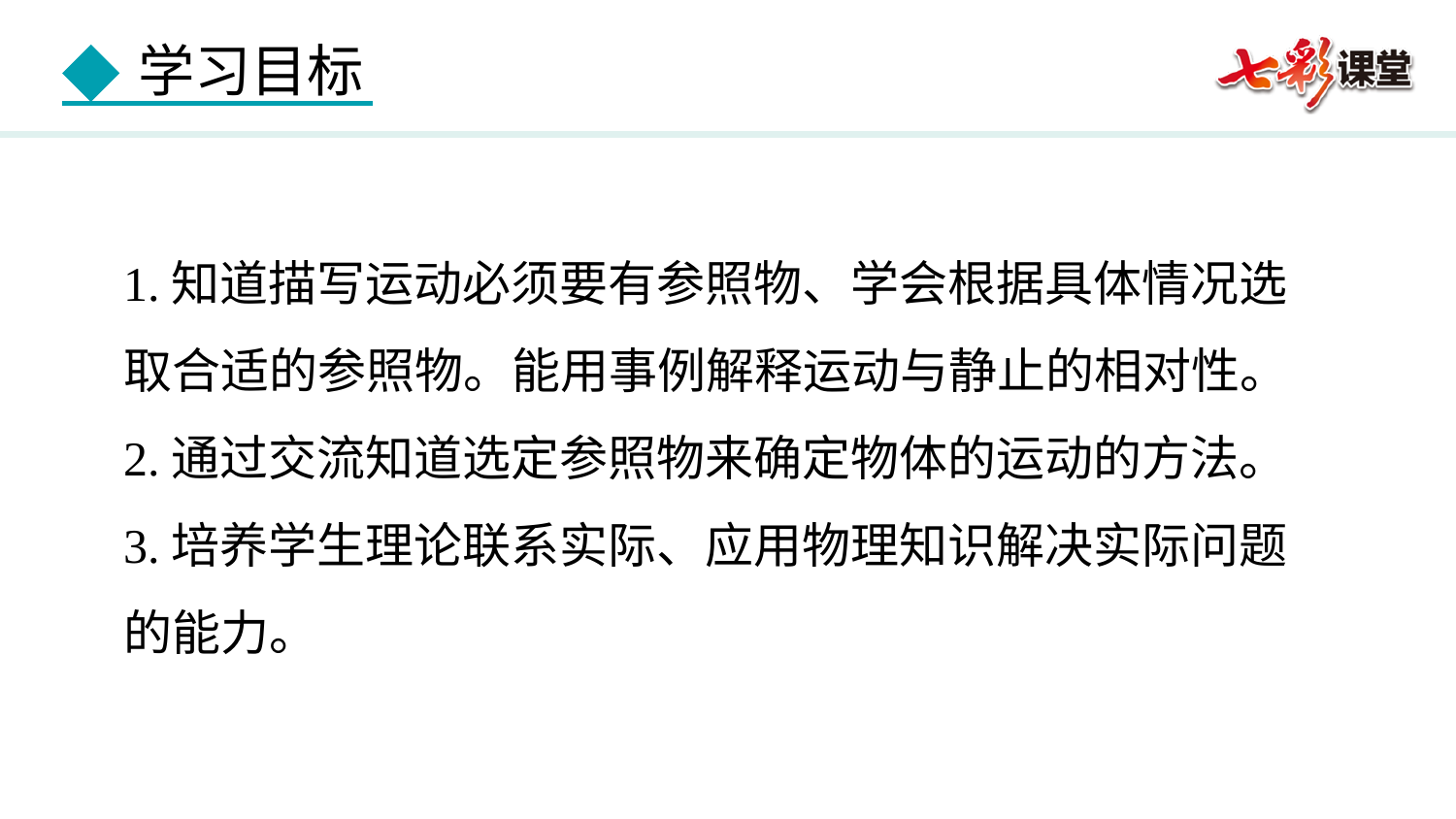

1.知道描写运动必须要有参照物、学会根据具体情况选取合适的参照物。能用事例解释运动与静止的相对性。
2.通过交流知道选定参照物来确定物体的运动的方法。
3.培养学生理论联系实际、应用物理知识解决实际问题的能力。